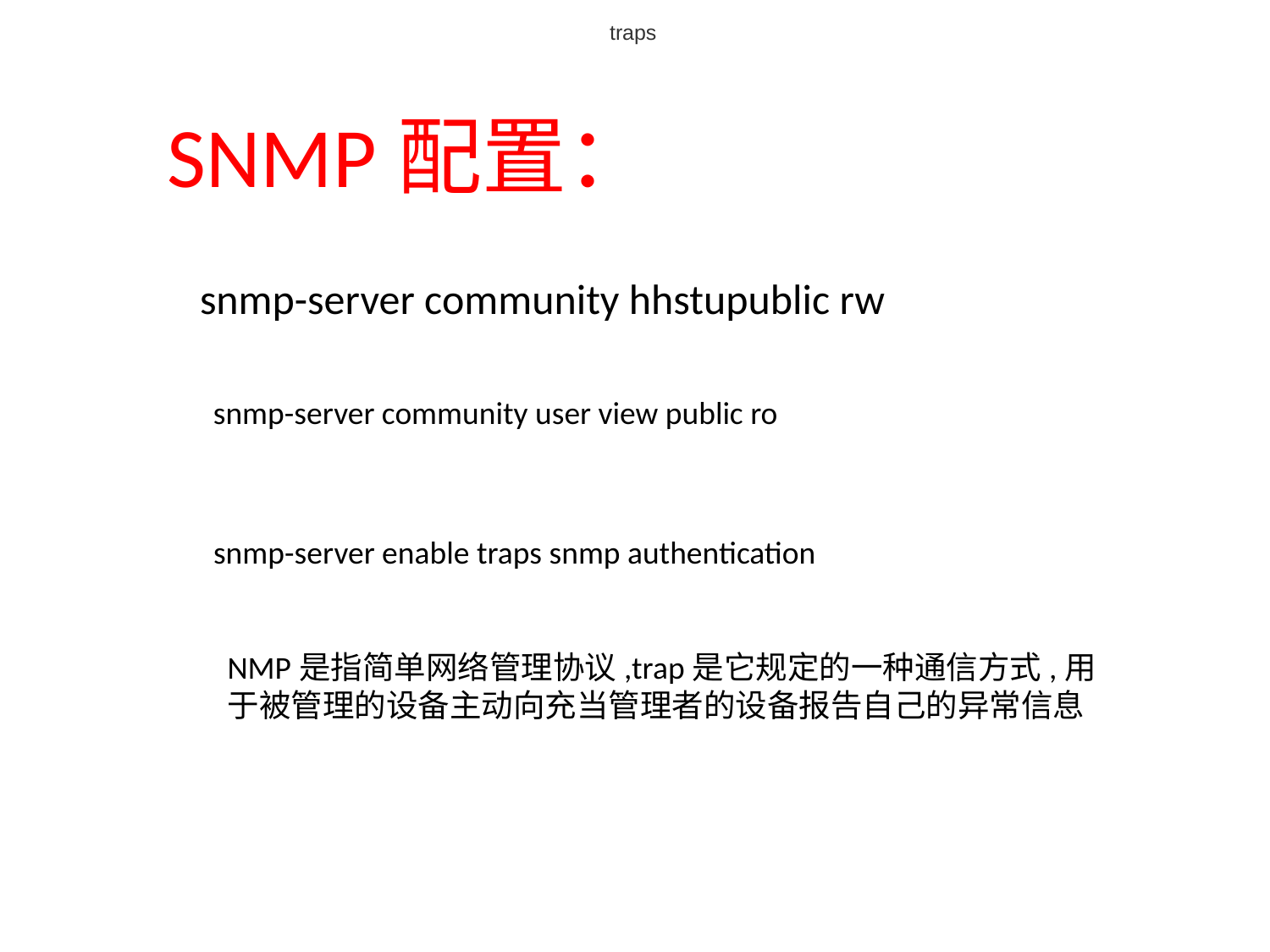

traps
SNMP配置：
snmp-server community hhstupublic rw
snmp-server community user view public ro
snmp-server enable traps snmp authentication
NMP是指简单网络管理协议,trap是它规定的一种通信方式,用于被管理的设备主动向充当管理者的设备报告自己的异常信息